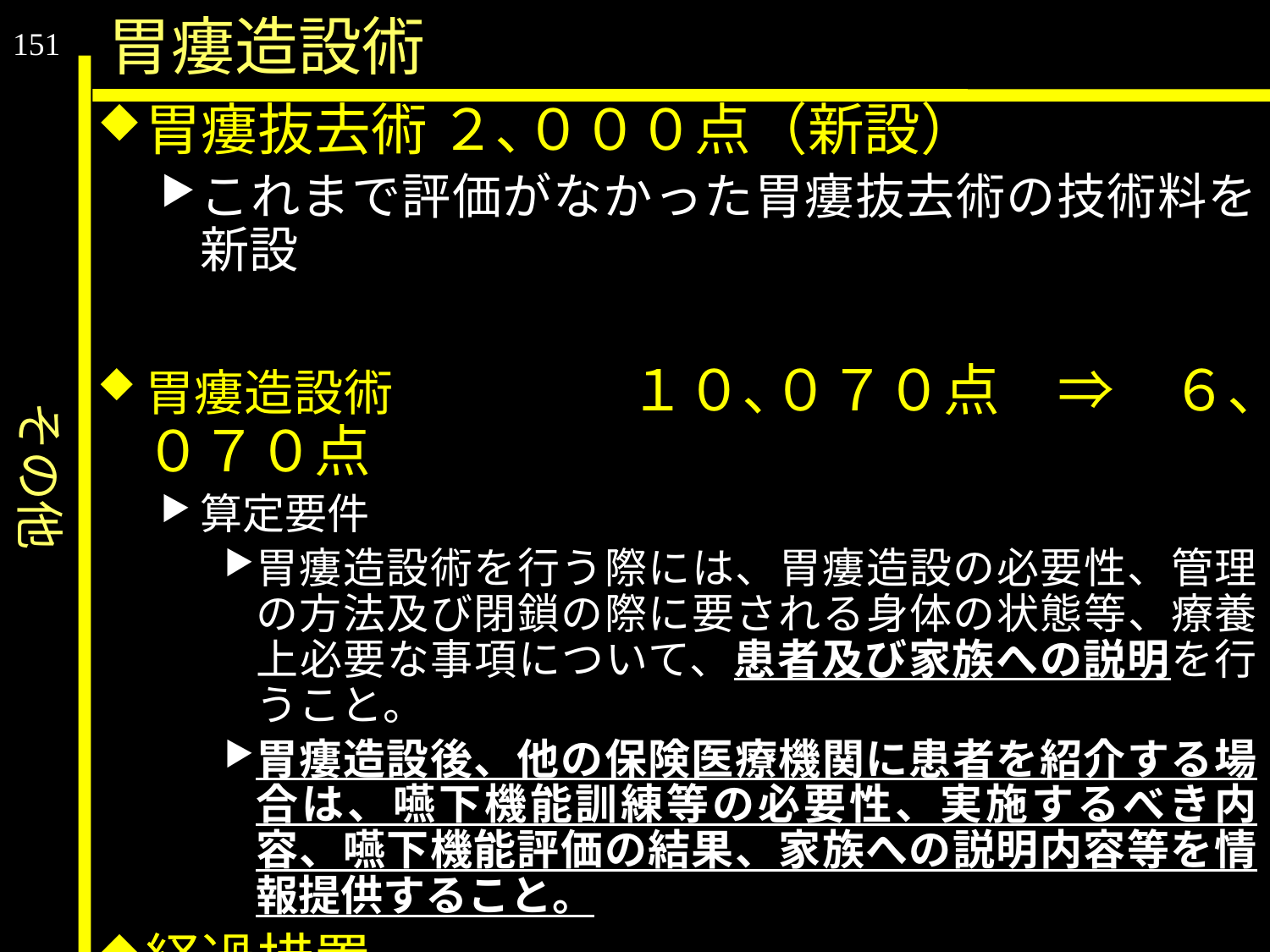

その他
胃瘻造設術
151

胃瘻抜去術 ２､０００点（新設）
これまで評価がなかった胃瘻抜去術の技術料を新設

胃瘻造設術		　　１０､０７０点　⇒　６､０７０点
算定要件
胃瘻造設術を行う際には、胃瘻造設の必要性、管理の方法及び閉鎖の際に要される身体の状態等、療養上必要な事項について、患者及び家族への説明を行うこと。
胃瘻造設後、他の保険医療機関に患者を紹介する場合は、嚥下機能訓練等の必要性、実施するべき内容、嚥下機能評価の結果、家族への説明内容等を情報提供すること。
経過措置
平成２７年３月３１日までの間は、次ページの要件を満たしているものとする